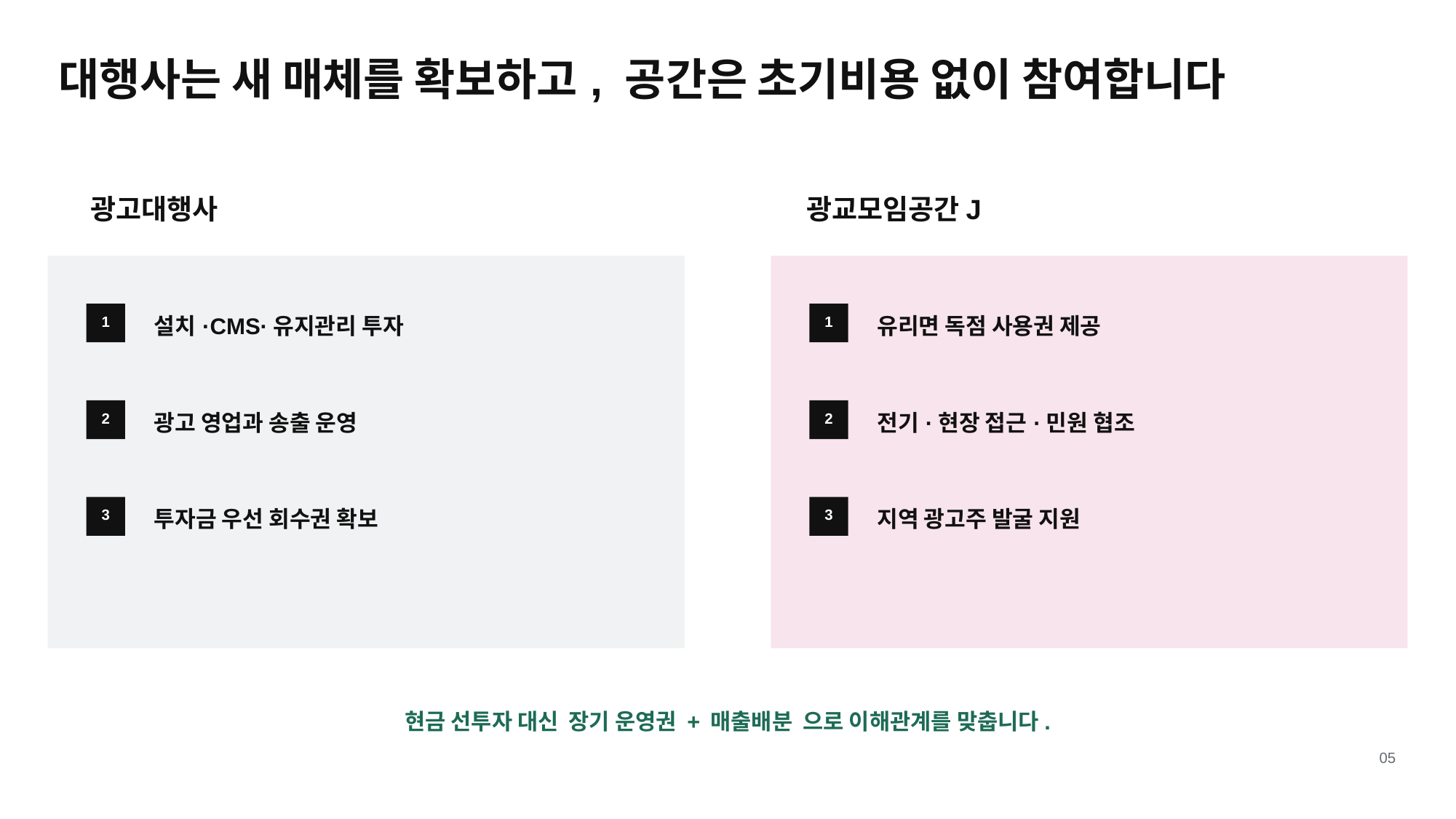

대행사는 새 매체를 확보하고, 공간은 초기비용 없이 참여합니다
광고대행사
광교모임공간J

설치·CMS·유지관리 투자
유리면 독점 사용권 제공

1
1
광고 영업과 송출 운영
전기·현장 접근·민원 협조

2
2
투자금 우선 회수권 확보
지역 광고주 발굴 지원

3
3
현금 선투자 대신  장기 운영권 + 매출배분  으로 이해관계를 맞춥니다.
05